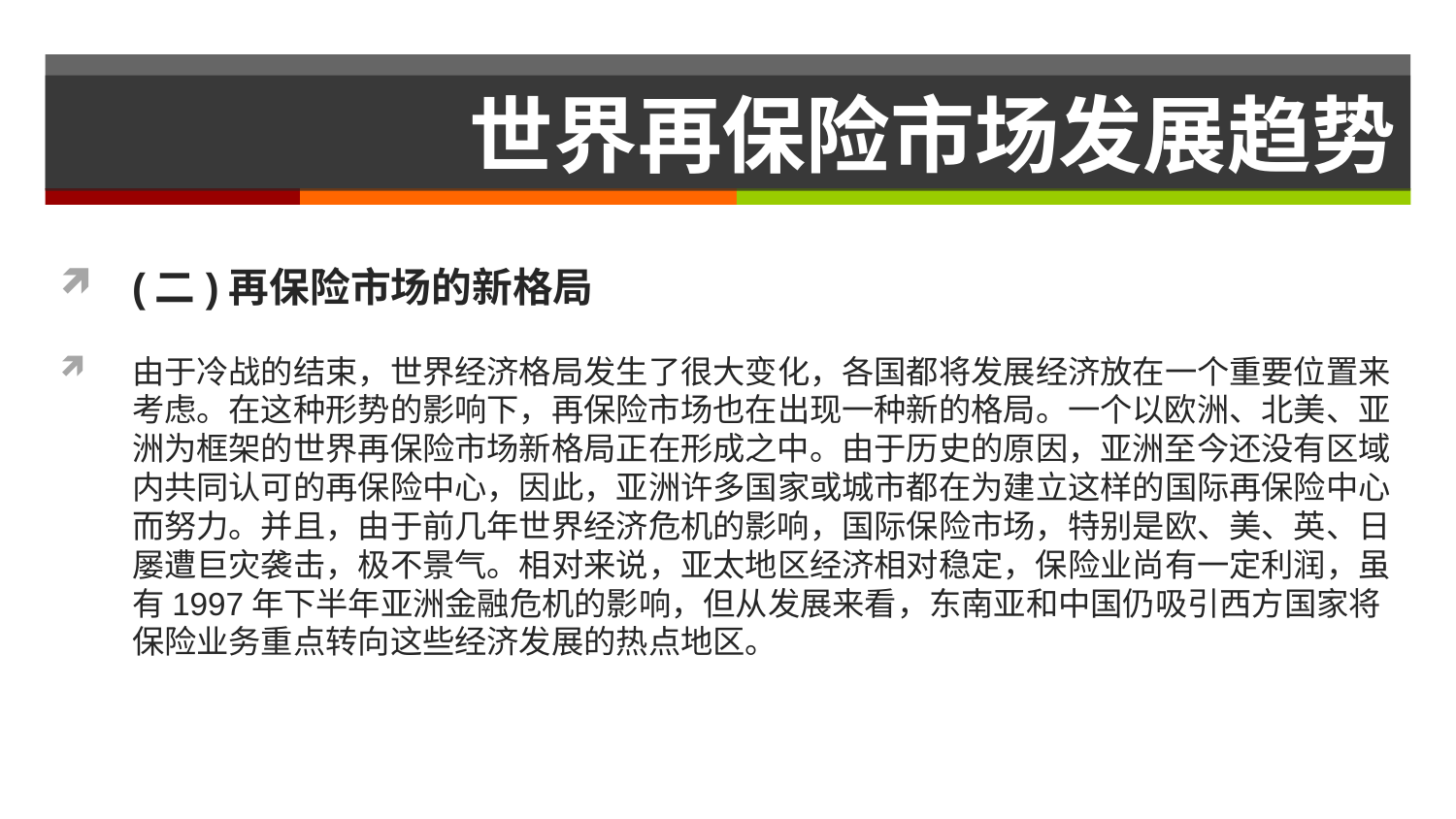

# 世界再保险市场发展趋势
(二)再保险市场的新格局
由于冷战的结束，世界经济格局发生了很大变化，各国都将发展经济放在一个重要位置来考虑。在这种形势的影响下，再保险市场也在出现一种新的格局。一个以欧洲、北美、亚洲为框架的世界再保险市场新格局正在形成之中。由于历史的原因，亚洲至今还没有区域内共同认可的再保险中心，因此，亚洲许多国家或城市都在为建立这样的国际再保险中心而努力。并且，由于前几年世界经济危机的影响，国际保险市场，特别是欧、美、英、日屡遭巨灾袭击，极不景气。相对来说，亚太地区经济相对稳定，保险业尚有一定利润，虽有1997年下半年亚洲金融危机的影响，但从发展来看，东南亚和中国仍吸引西方国家将保险业务重点转向这些经济发展的热点地区。